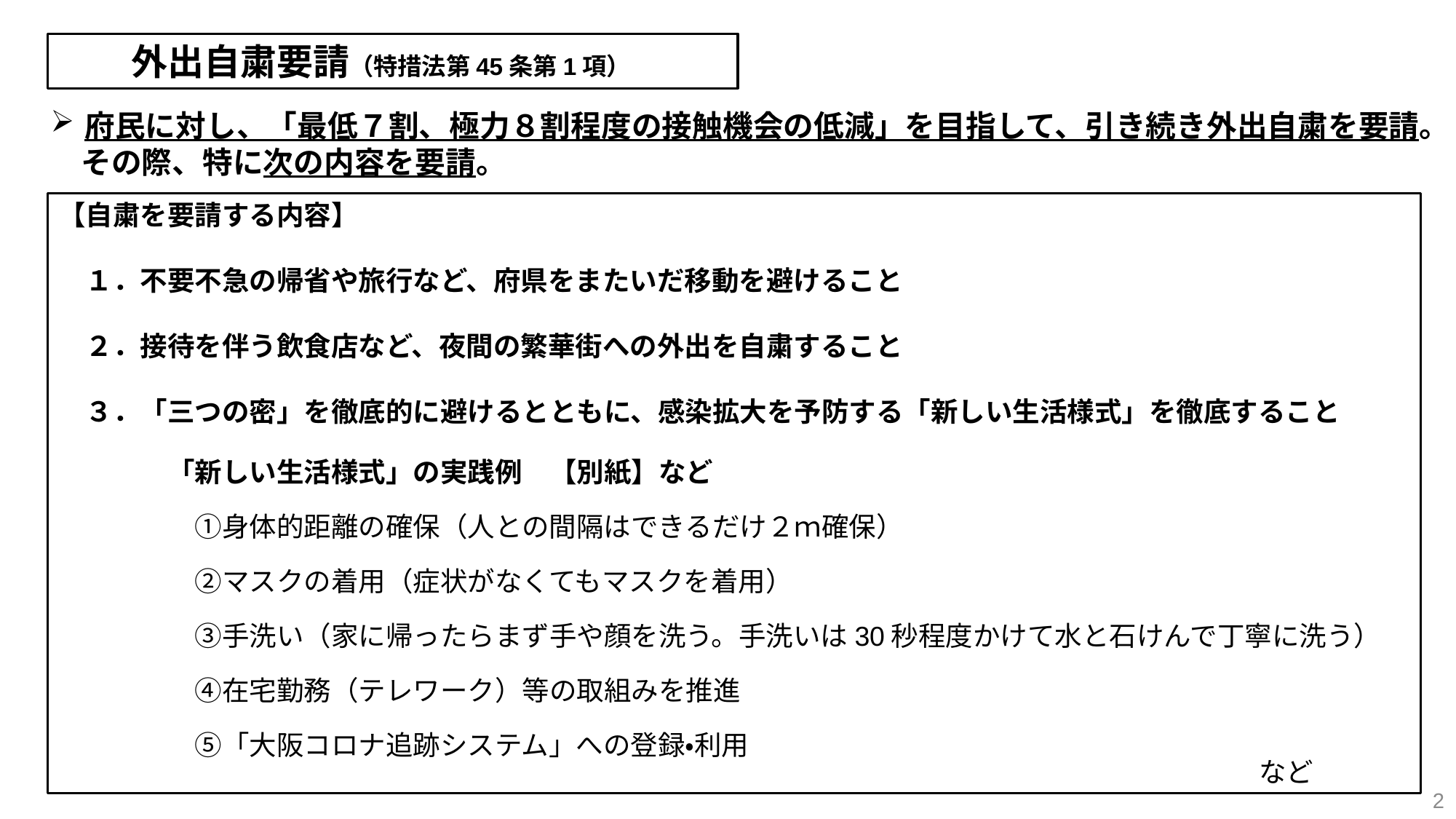

外出自粛要請（特措法第45条第1項）
府民に対し、「最低７割、極力８割程度の接触機会の低減」を目指して、引き続き外出自粛を要請。
　その際、特に次の内容を要請。
【自粛を要請する内容】

　１．不要不急の帰省や旅行など、府県をまたいだ移動を避けること

　２．接待を伴う飲食店など、夜間の繁華街への外出を自粛すること

　３．「三つの密」を徹底的に避けるとともに、感染拡大を予防する「新しい生活様式」を徹底すること

　　　　「新しい生活様式」の実践例　【別紙】など

　　　　　①身体的距離の確保（人との間隔はできるだけ２ｍ確保）

　　　　　②マスクの着用（症状がなくてもマスクを着用）

　　　　　③手洗い（家に帰ったらまず手や顔を洗う。手洗いは30秒程度かけて水と石けんで丁寧に洗う）

　　　　　④在宅勤務（テレワーク）等の取組みを推進

　　　　　⑤「大阪コロナ追跡システム」への登録・利用
　　　　　　　　　　　　　　　　　　　　　　　　　　　　　　　　　　　　　　　　　　　　など
2